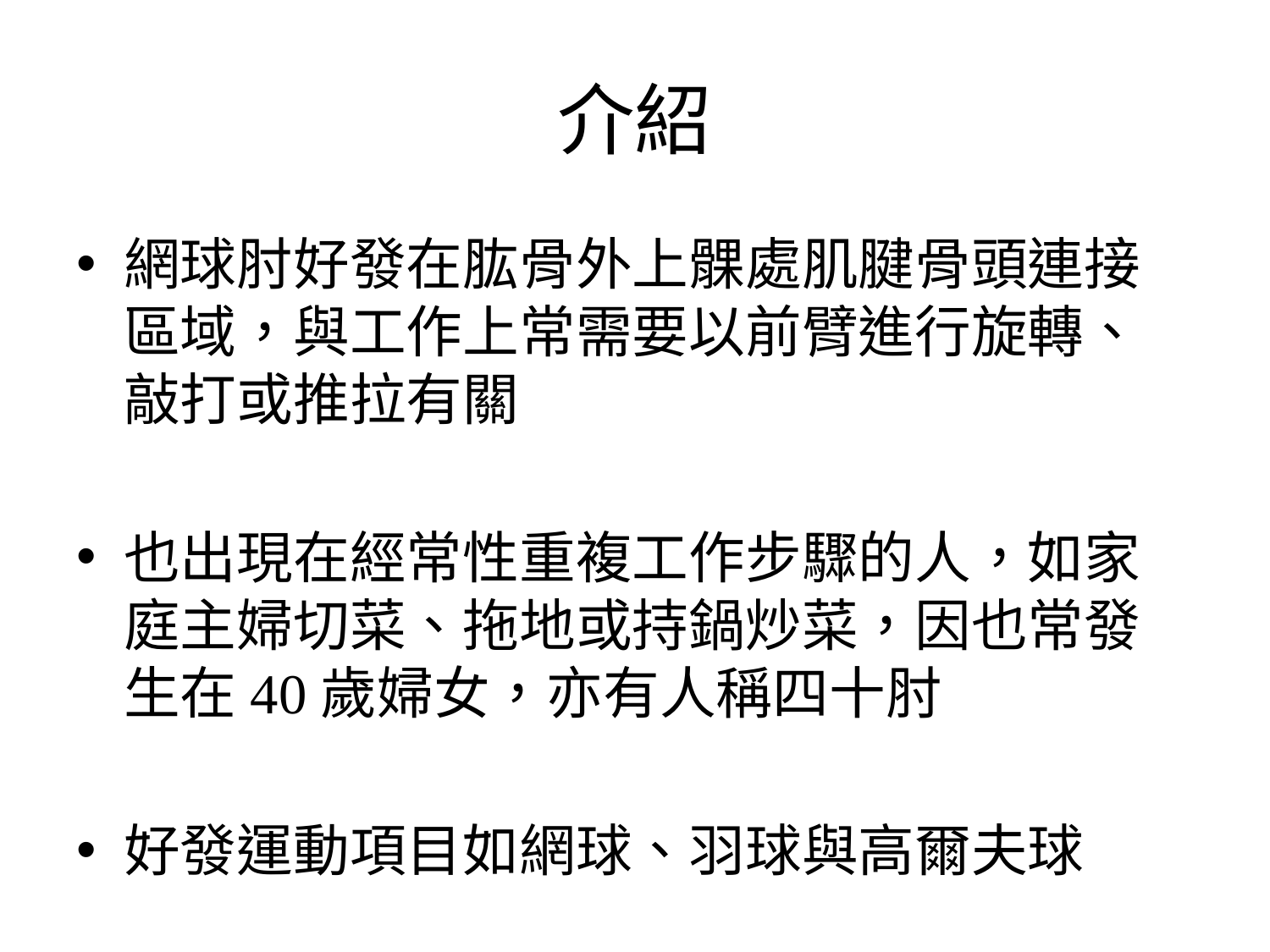

# 介紹
網球肘好發在肱骨外上髁處肌腱骨頭連接區域，與工作上常需要以前臂進行旋轉、敲打或推拉有關

也出現在經常性重複工作步驟的人，如家庭主婦切菜、拖地或持鍋炒菜，因也常發生在40歲婦女，亦有人稱四十肘

好發運動項目如網球、羽球與高爾夫球